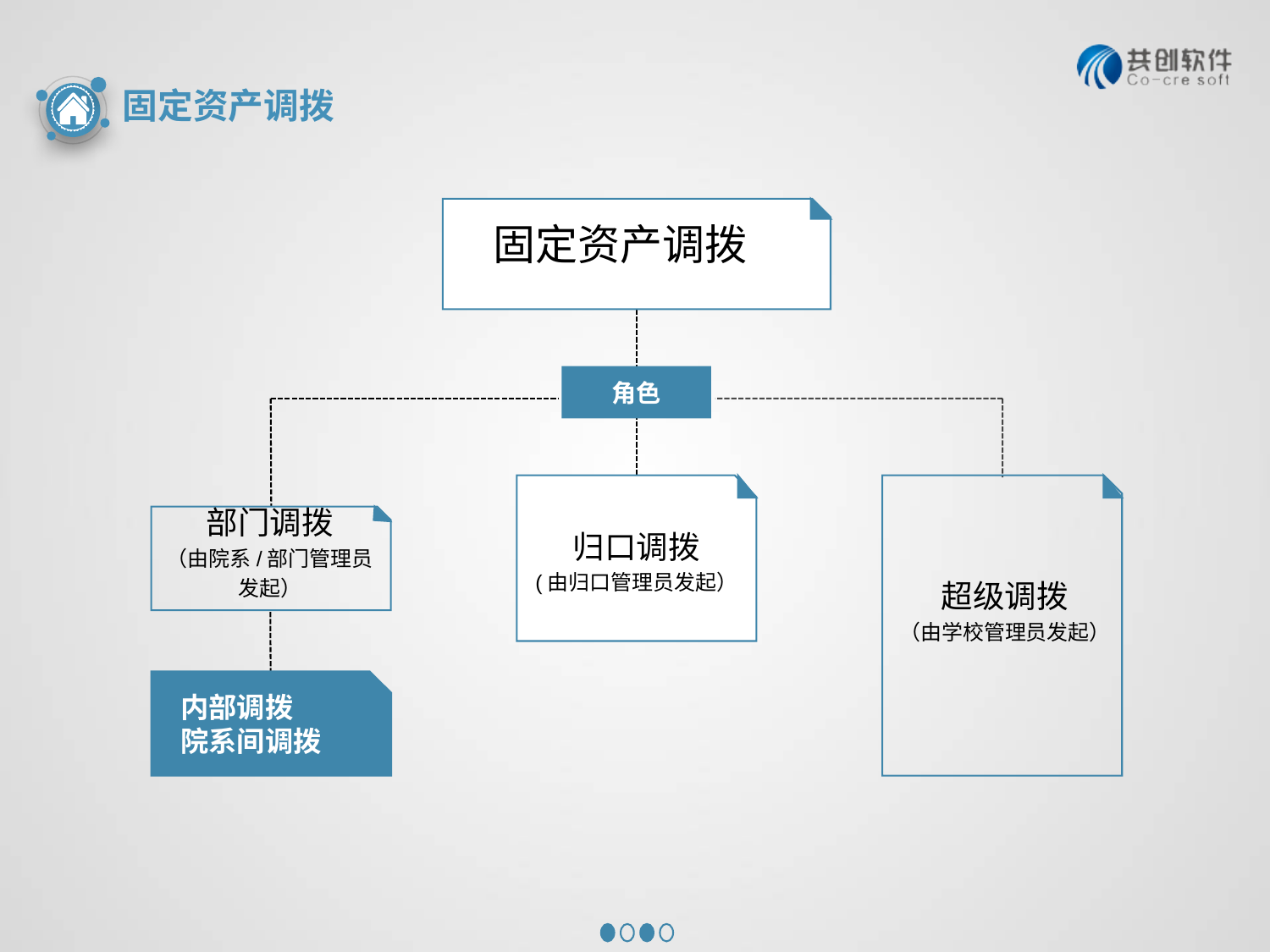

固定资产调拨

固定资产调拨
角色

归口调拨
(由归口管理员发起）

超级调拨
（由学校管理员发起）
部门调拨
（由院系/部门管理员
发起）

内部调拨
院系间调拨